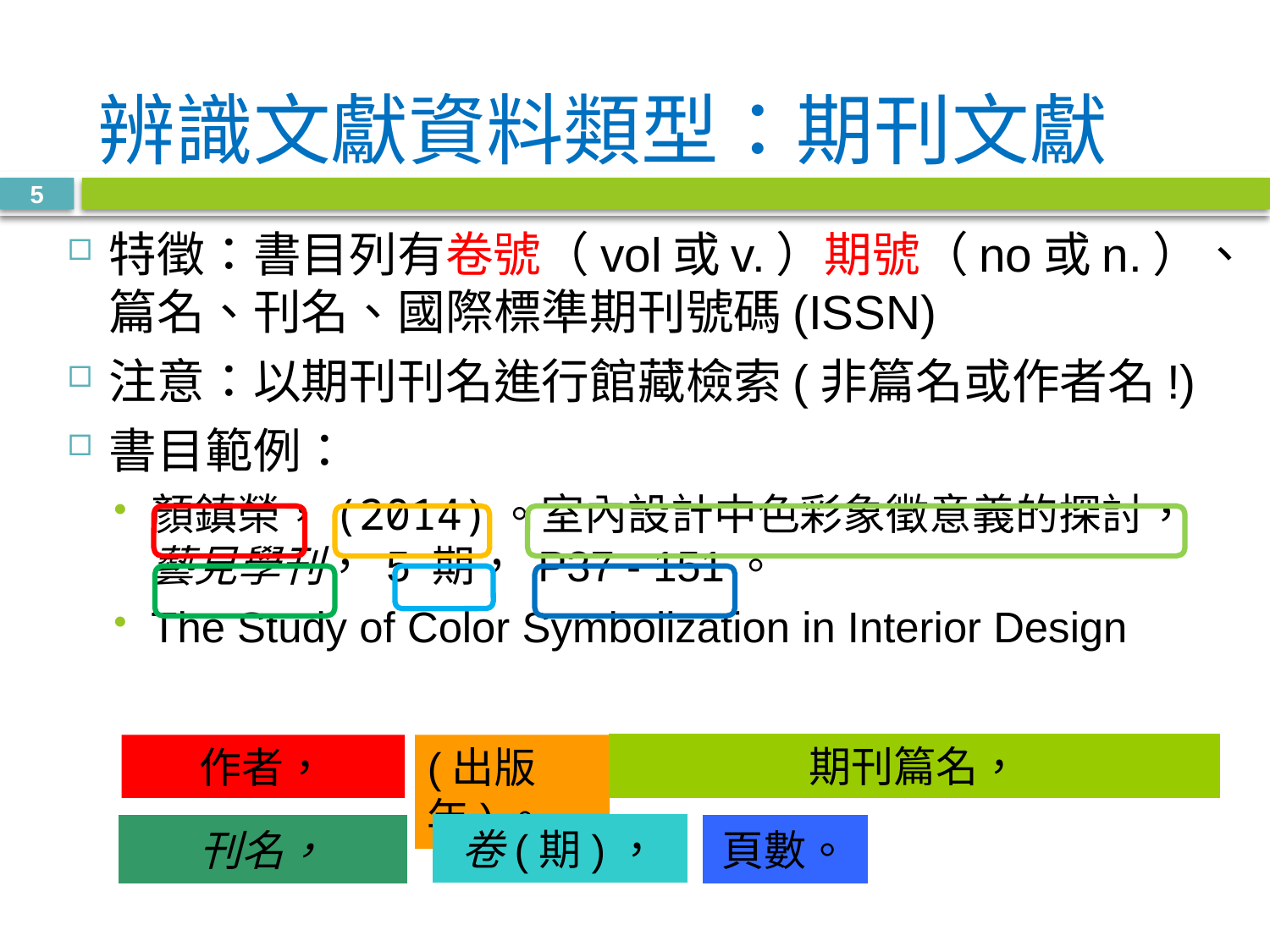

# 辨識文獻資料類型：期刊文獻
5
特徵：書目列有卷號（vol或v.）期號（no或n.）、篇名、刊名、國際標準期刊號碼(ISSN)
注意：以期刊刊名進行館藏檢索(非篇名或作者名!)
書目範例：
顏鎮榮，(2014)。室內設計中色彩象徵意義的探討，藝見學刊， 5 期， P37 - 151。
The Study of Color Symbolization in Interior Design

期刊篇名，
作者，
(出版年)。
卷(期)，
刊名，
頁數。